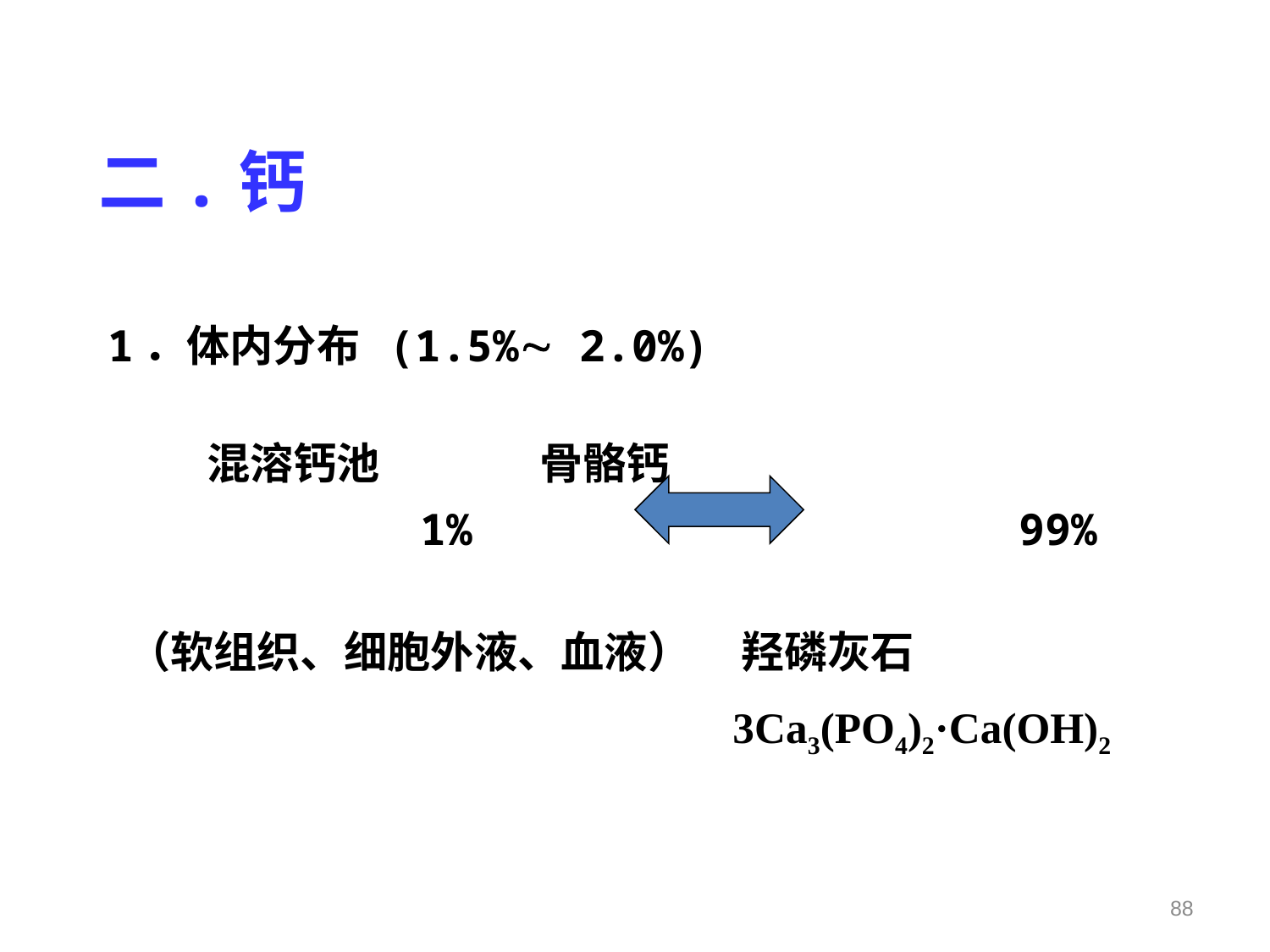

# 二.钙
1．体内分布  (1.5%∼ 2.0%)
         混溶钙池                骨骼钙
            1%                     99%
 （软组织、细胞外液、血液）     羟磷灰石
                        3Ca3(PO4)2·Ca(OH)2

88